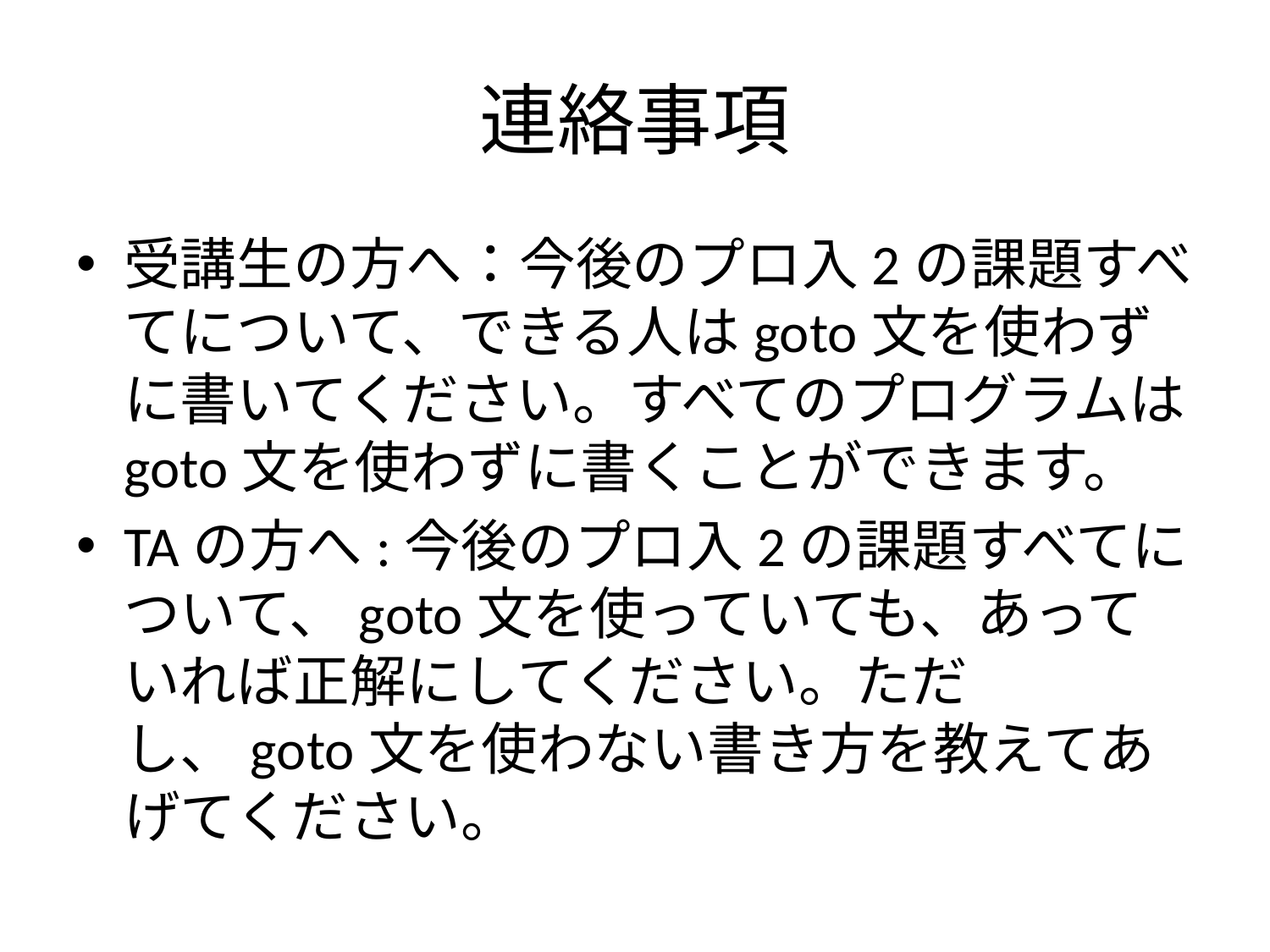

# 連絡事項
受講生の方へ：今後のプロ入2の課題すべてについて、できる人はgoto文を使わずに書いてください。すべてのプログラムはgoto文を使わずに書くことができます。
TAの方へ:今後のプロ入2の課題すべてについて、goto文を使っていても、あっていれば正解にしてください。ただし、goto文を使わない書き方を教えてあげてください。